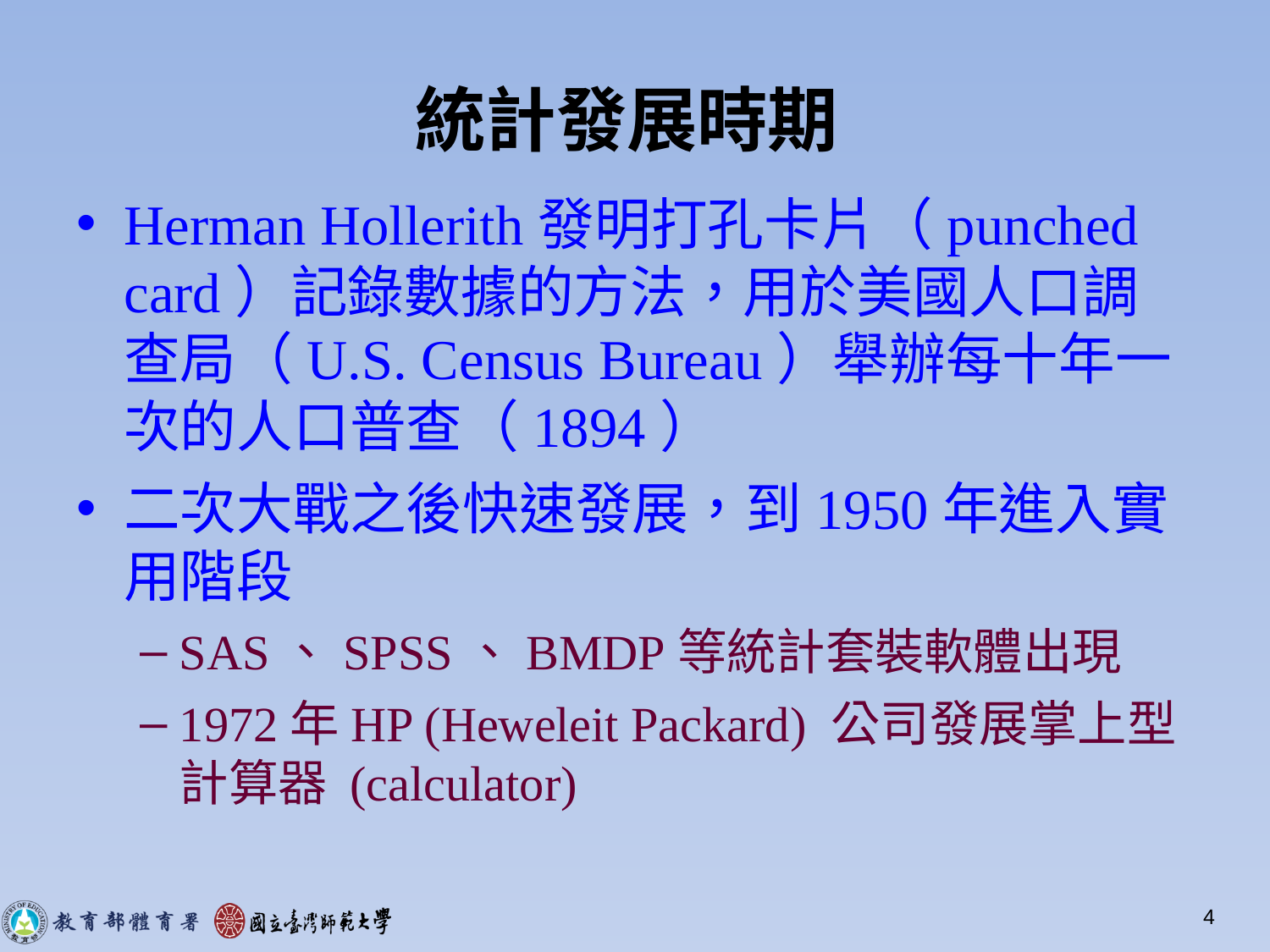

# 統計發展時期
Herman Hollerith發明打孔卡片（punched card）記錄數據的方法，用於美國人口調查局（U.S. Census Bureau）舉辦每十年一次的人口普查（1894）
二次大戰之後快速發展，到1950年進入實用階段
SAS、SPSS、BMDP等統計套裝軟體出現
1972年HP (Heweleit Packard) 公司發展掌上型計算器 (calculator)
4